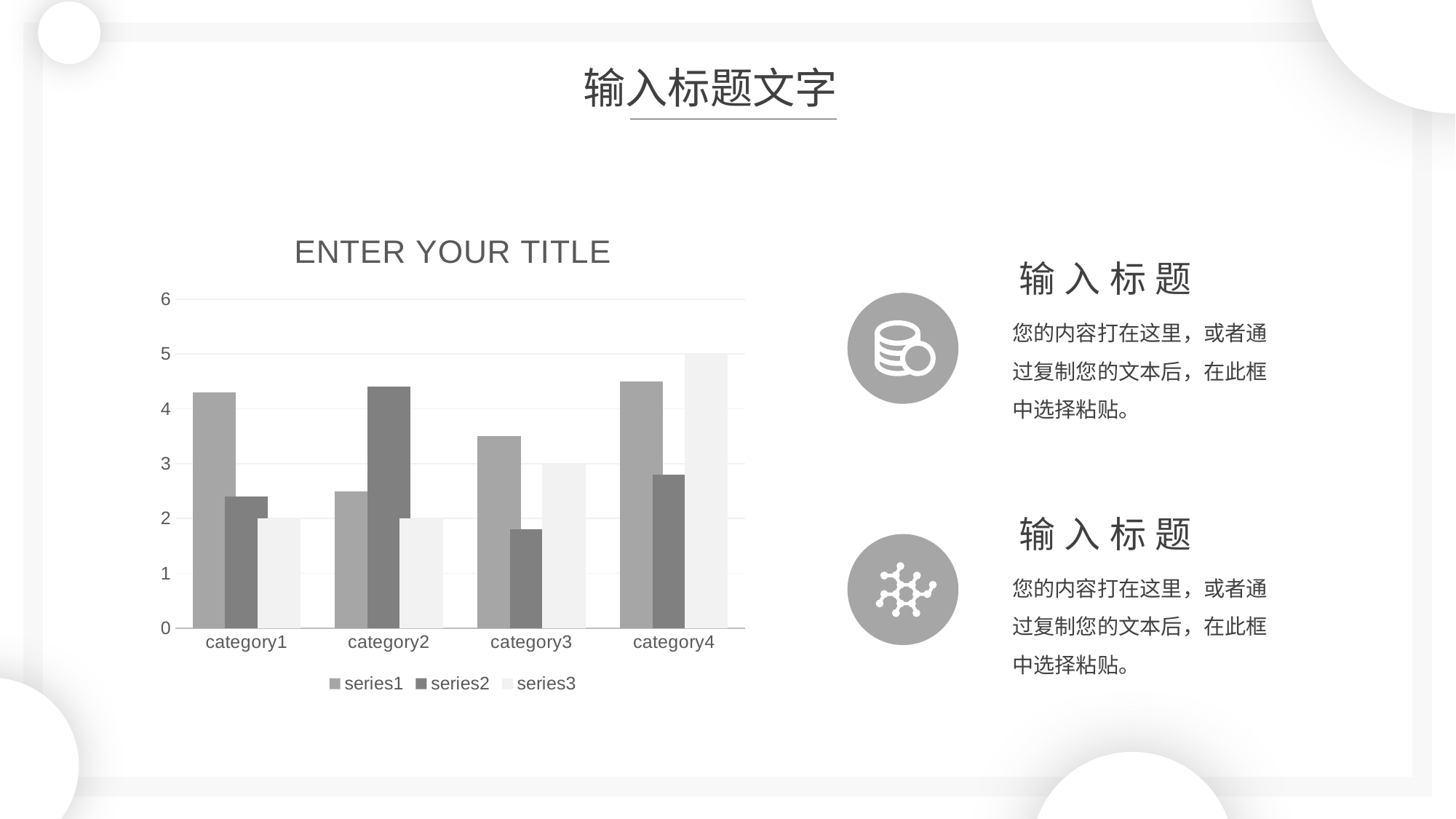

输入标题文字

### Chart: ENTER YOUR TITLE

| Category | series1 | series2 | series3 |
|---|---|---|---|
| category1 | 4.3 | 2.4 | 2.0 |
| category2 | 2.5 | 4.4 | 2.0 |
| category3 | 3.5 | 1.8 | 3.0 |
| category4 | 4.5 | 2.8 | 5.0 |
输入标题

您的内容打在这里，或者通过复制您的文本后，在此框中选择粘贴。
输入标题

您的内容打在这里，或者通过复制您的文本后，在此框中选择粘贴。